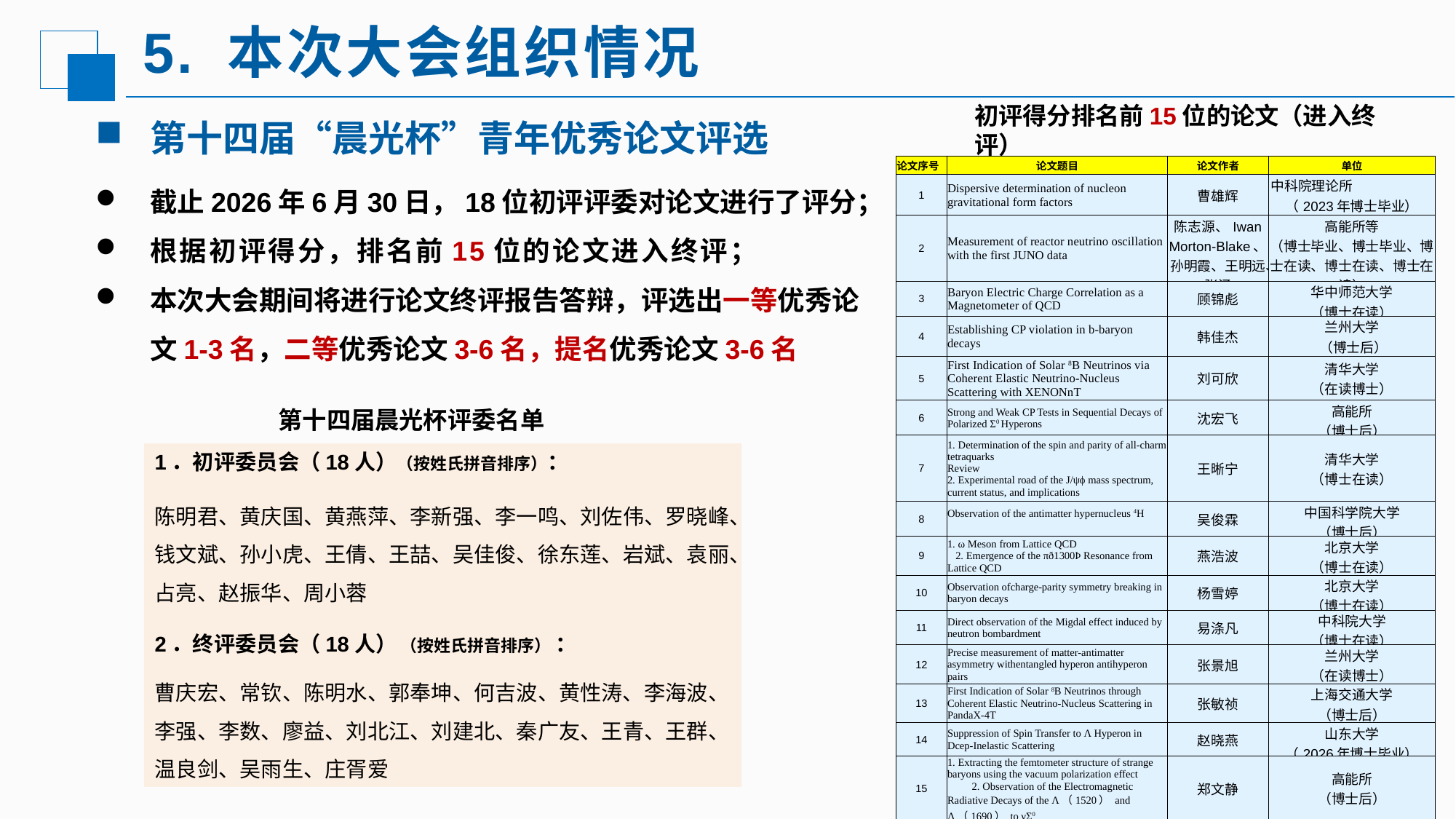

# 5. 本次大会组织情况
初评得分排名前15位的论文（进入终评）
（按姓氏拼音排序）
第十四届“晨光杯”青年优秀论文评选
截止2026年6月30日，18位初评评委对论文进行了评分；
根据初评得分，排名前15位的论文进入终评；
本次大会期间将进行论文终评报告答辩，评选出一等优秀论文1-3名，二等优秀论文3-6名，提名优秀论文3-6名
| 论文序号 | 论文题目 | 论文作者 | 单位 |
| --- | --- | --- | --- |
| 1 | Dispersive determination of nucleon gravitational form factors | 曹雄辉 | 中科院理论所 （2023年博士毕业） |
| 2 | Measurement of reactor neutrino oscillation with the first JUNO data | 陈志源、Iwan Morton-Blake、孙明霞、王明远、张涵 | 高能所等 （博士毕业、博士毕业、博士在读、博士在读、博士在读） |
| 3 | Baryon Electric Charge Correlation as a Magnetometer of QCD | 顾锦彪 | 华中师范大学 （博士在读） |
| 4 | Establishing CP violation in b-baryon decays | 韩佳杰 | 兰州大学 （博士后） |
| 5 | First Indication of Solar 8B Neutrinos via Coherent Elastic Neutrino-Nucleus Scattering with XENONnT | 刘可欣 | 清华大学 （在读博士） |
| 6 | Strong and Weak CP Tests in Sequential Decays of Polarized Σ0 Hyperons | 沈宏飞 | 高能所 （博士后） |
| 7 | 1. Determination of the spin and parity of all-charm tetraquarks Review 2. Experimental road of the J/ψϕ mass spectrum, current status, and implications | 王晰宁 | 清华大学 （博士在读） |
| 8 | Observation of the antimatter hypernucleus 4H | 吴俊霖 | 中国科学院大学 （博士后） |
| 9 | 1. ω Meson from Lattice QCD 2. Emergence of the πð1300Þ Resonance from Lattice QCD | 燕浩波 | 北京大学 （博士在读） |
| 10 | Observation ofcharge-parity symmetry breaking in baryon decays | 杨雪婷 | 北京大学 （博士在读） |
| 11 | Direct observation of the Migdal effect induced by neutron bombardment | 易涤凡 | 中科院大学 （博士在读） |
| 12 | Precise measurement of matter-antimatter asymmetry withentangled hyperon antihyperon pairs | 张景旭 | 兰州大学 （在读博士） |
| 13 | First Indication of Solar 8B Neutrinos through Coherent Elastic Neutrino-Nucleus Scattering in PandaX-4T | 张敏祯 | 上海交通大学 （博士后） |
| 14 | Suppression of Spin Transfer to Λ Hyperon in Dcep-Inelastic Scattering | 赵晓燕 | 山东大学 （2026年博士毕业） |
| 15 | 1. Extracting the femtometer structure of strange baryons using the vacuum polarization effect 2. Observation of the Electromagnetic Radiative Decays of the Λ（1520） and Λ（1690） to γΣ0 | 郑文静 | 高能所 （博士后） |
第十四届晨光杯评委名单
1．初评委员会（18人）（按姓氏拼音排序）：

陈明君、黄庆国、黄燕萍、李新强、李一鸣、刘佐伟、罗晓峰、钱文斌、孙小虎、王倩、王喆、吴佳俊、徐东莲、岩斌、袁丽、占亮、赵振华、周小蓉

2．终评委员会（18人） （按姓氏拼音排序） ：

曹庆宏、常钦、陈明水、郭奉坤、何吉波、黄性涛、李海波、李强、李数、廖益、刘北江、刘建北、秦广友、王青、王群、温良剑、吴雨生、庄胥爱